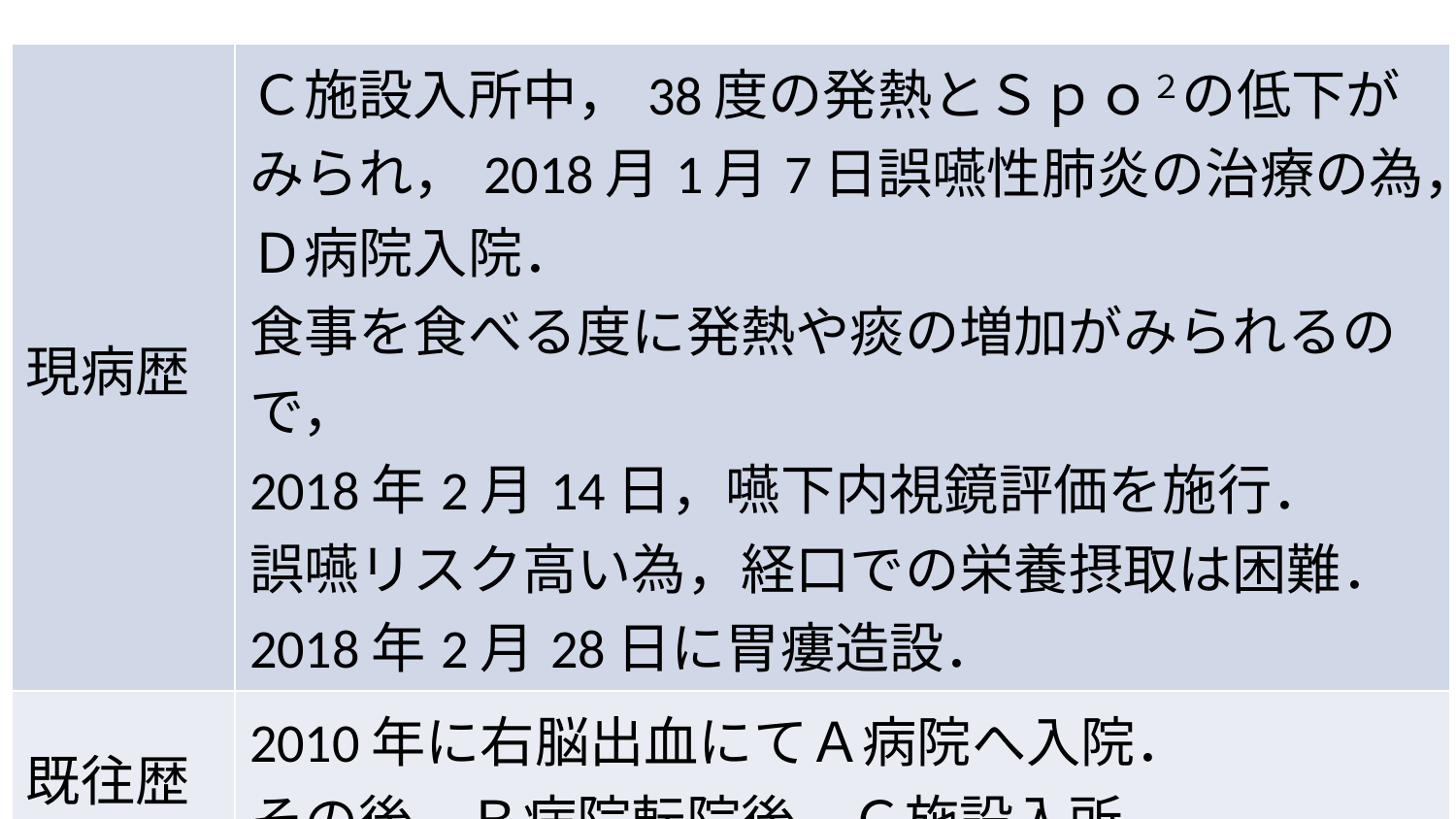

| 現病歴 | Ｃ施設入所中，38度の発熱とＳｐｏ２の低下がみられ，2018月1月7日誤嚥性肺炎の治療の為，Ｄ病院入院． 食事を食べる度に発熱や痰の増加がみられるので， 2018年2月14日，嚥下内視鏡評価を施行． 誤嚥リスク高い為，経口での栄養摂取は困難． 2018年2月28日に胃瘻造設． |
| --- | --- |
| 既往歴 | 2010年に右脳出血にてＡ病院へ入院． その後，Ｂ病院転院後，Ｃ施設入所． |
| 合併症 | 高血圧 |